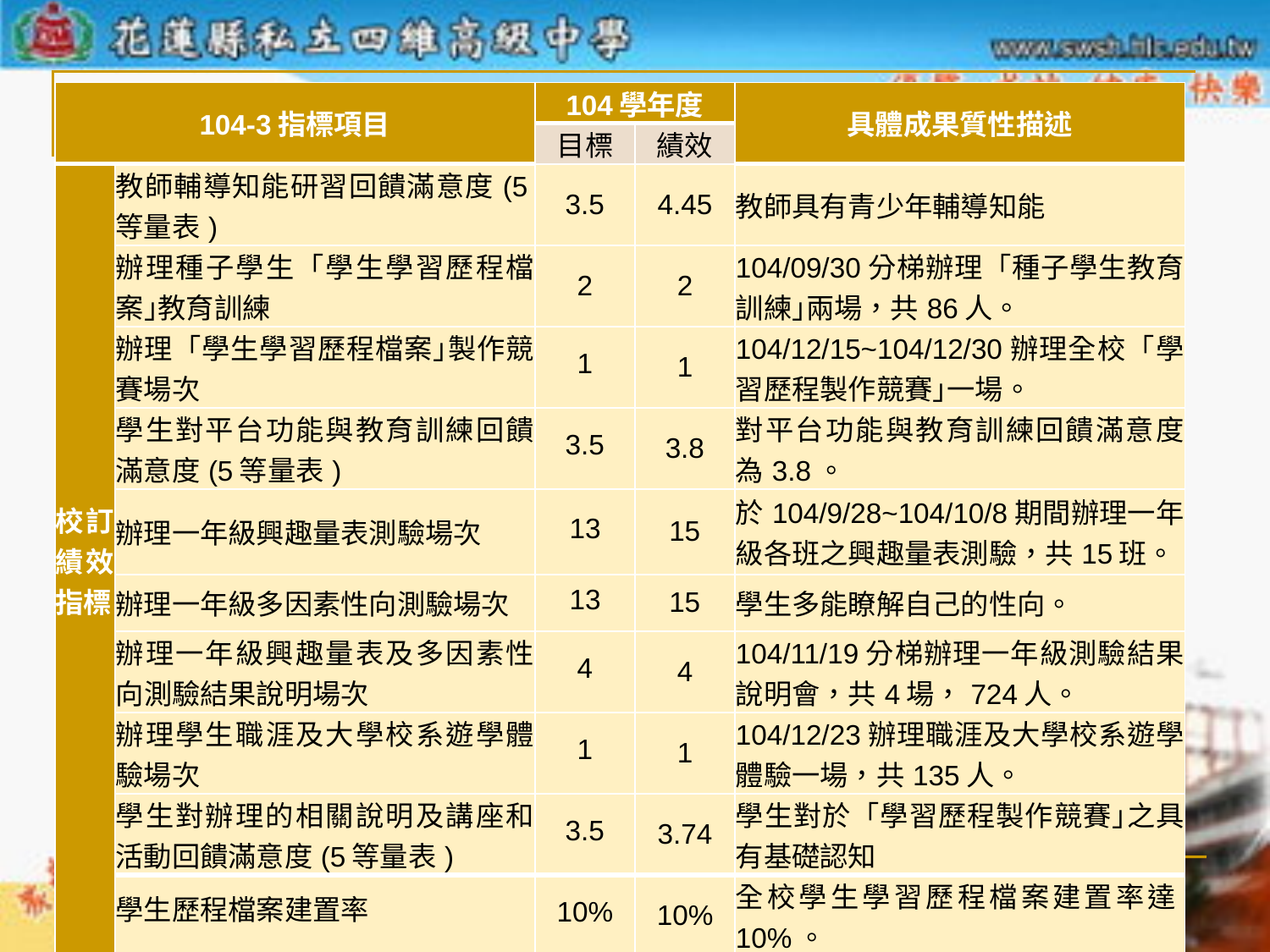

| 104-3指標項目 |  | 104學年度 |  | 具體成果質性描述 |
| --- | --- | --- | --- | --- |
|  |  | 目標 | 績效 |  |
| 校訂績效指標 | 教師輔導知能研習回饋滿意度(5等量表) | 3.5 | 4.45 | 教師具有青少年輔導知能 |
|  | 辦理種子學生「學生學習歷程檔案｣教育訓練 | 2 | 2 | 104/09/30分梯辦理「種子學生教育訓練｣兩場，共86人。 |
|  | 辦理「學生學習歷程檔案｣製作競賽場次 | 1 | 1 | 104/12/15~104/12/30辦理全校「學習歷程製作競賽｣一場。 |
|  | 學生對平台功能與教育訓練回饋滿意度(5等量表) | 3.5 | 3.8 | 對平台功能與教育訓練回饋滿意度為3.8。 |
|  | 辦理一年級興趣量表測驗場次 | 13 | 15 | 於104/9/28~104/10/8期間辦理一年級各班之興趣量表測驗，共15班。 |
|  | 辦理一年級多因素性向測驗場次 | 13 | 15 | 學生多能瞭解自己的性向。 |
|  | 辦理一年級興趣量表及多因素性向測驗結果說明場次 | 4 | 4 | 104/11/19分梯辦理一年級測驗結果說明會，共4場，724人。 |
|  | 辦理學生職涯及大學校系遊學體驗場次 | 1 | 1 | 104/12/23辦理職涯及大學校系遊學體驗一場，共135人。 |
|  | 學生對辦理的相關說明及講座和活動回饋滿意度(5等量表) | 3.5 | 3.74 | 學生對於「學習歷程製作競賽｣之具有基礎認知 |
|  | 學生歷程檔案建置率 | 10% | 10% | 全校學生學習歷程檔案建置率達10%。 |
P44